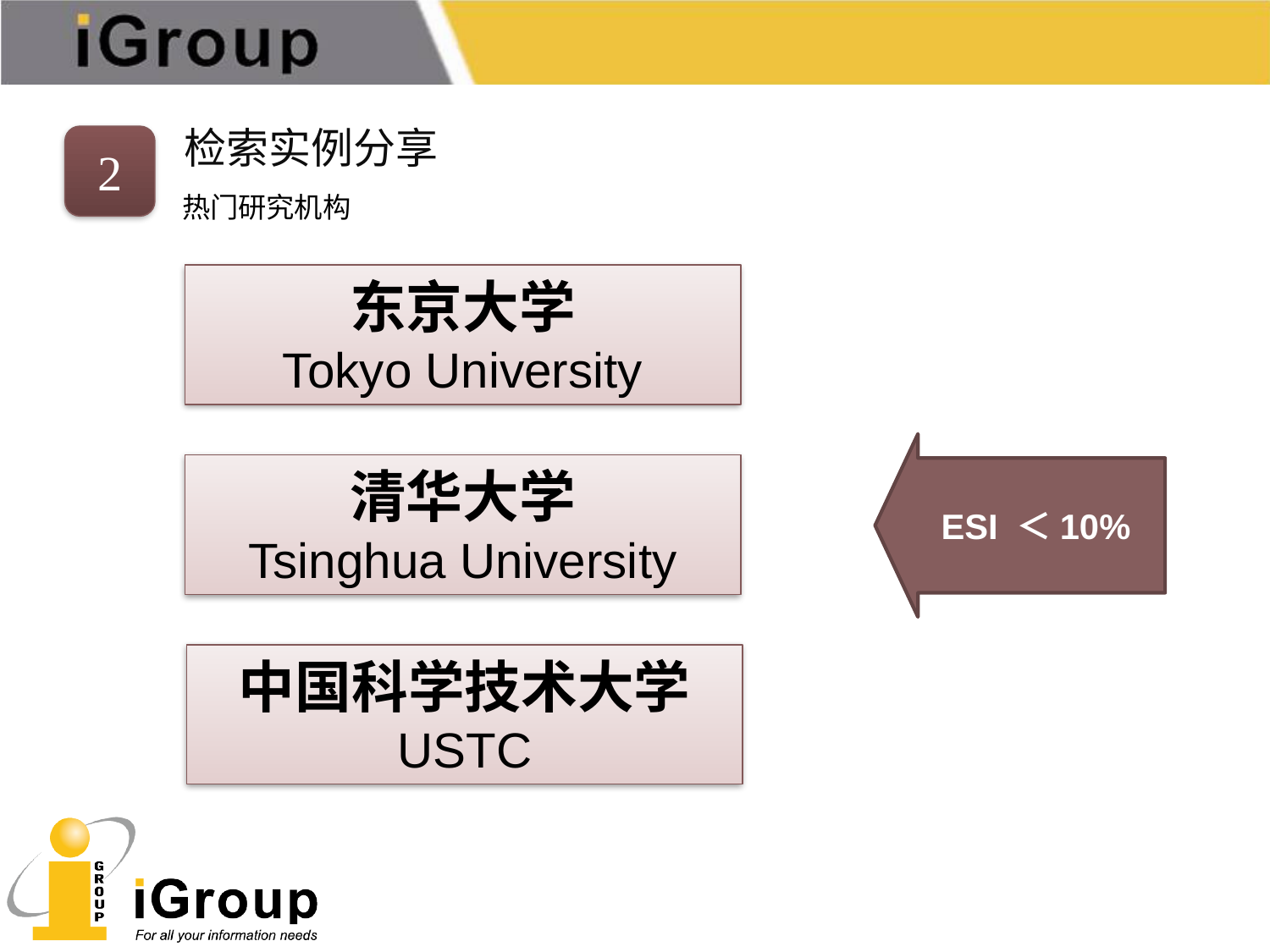

检索实例分享
2
热门研究机构
东京大学
Tokyo University
ESI ＜10%
清华大学
Tsinghua University
中国科学技术大学
USTC